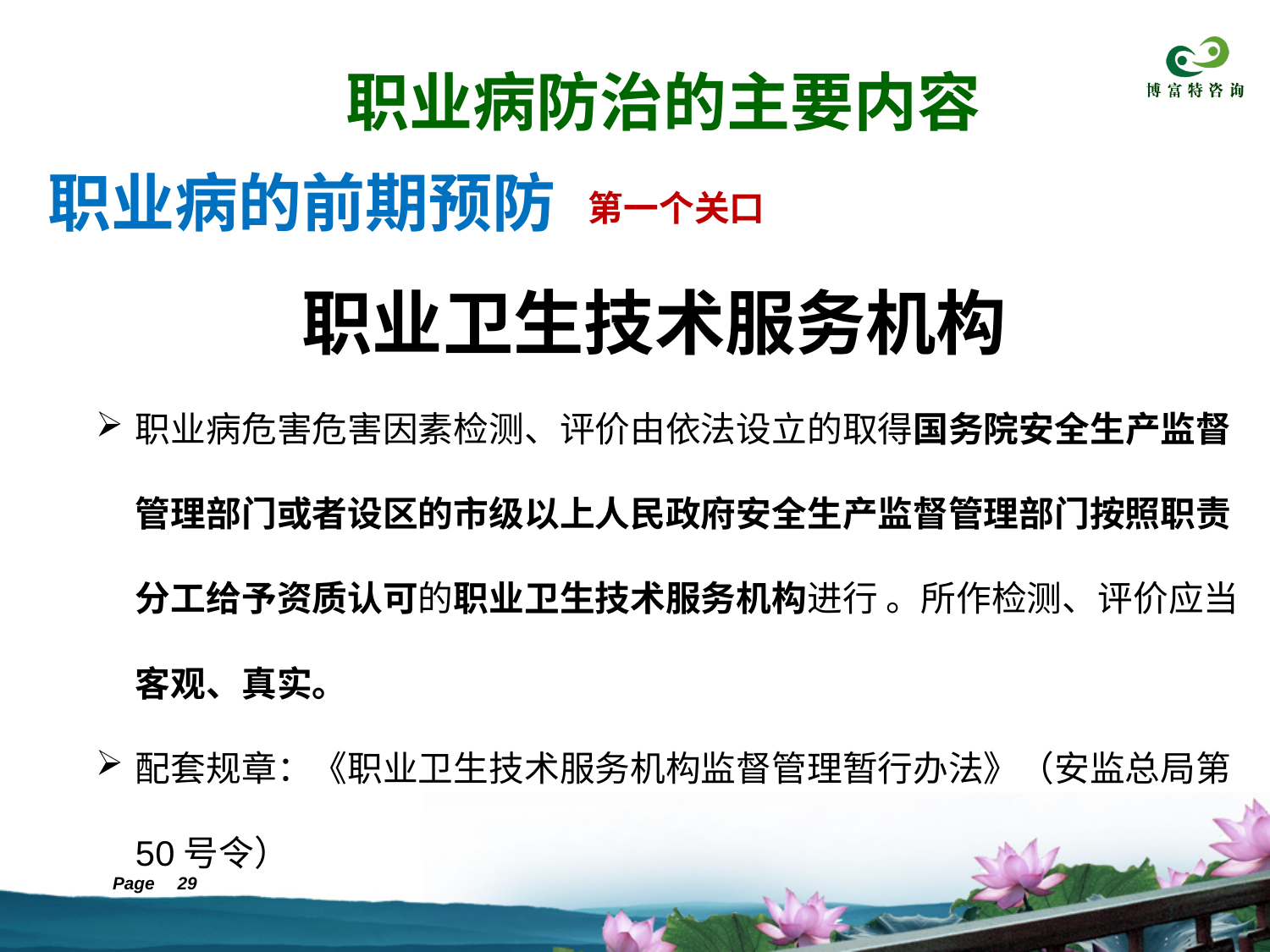

职业病防治的主要内容
职业病的前期预防
第一个关口
职业卫生技术服务机构
职业病危害危害因素检测、评价由依法设立的取得国务院安全生产监督管理部门或者设区的市级以上人民政府安全生产监督管理部门按照职责分工给予资质认可的职业卫生技术服务机构进行 。所作检测、评价应当客观、真实。
配套规章：《职业卫生技术服务机构监督管理暂行办法》（安监总局第50号令）